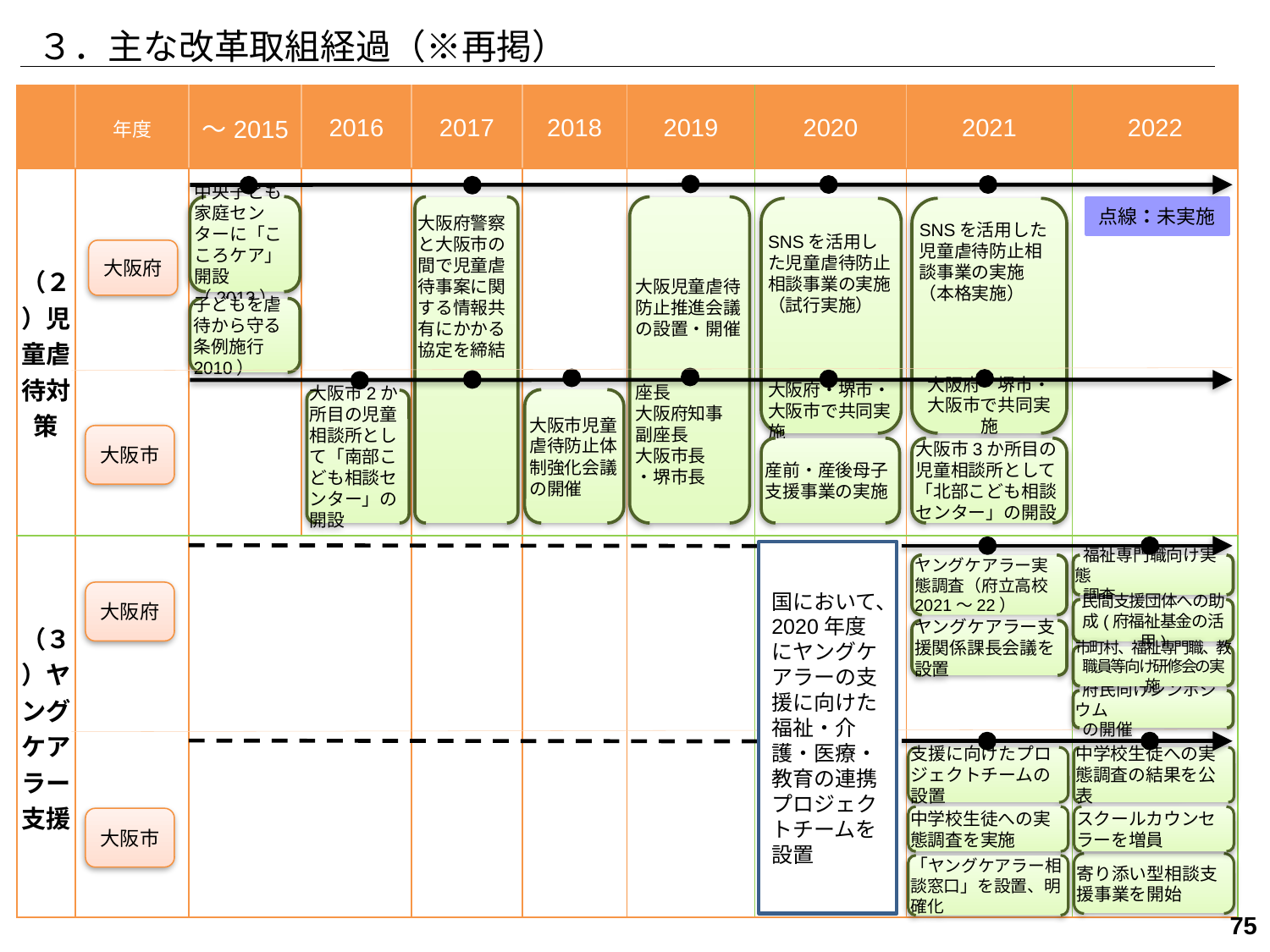

３．主な改革取組経過（※再掲）
|  | 年度 | ～2015 | 2016 | 2017 | 2018 | 2019 | 2020 | 2021 | 2022 |
| --- | --- | --- | --- | --- | --- | --- | --- | --- | --- |
| （２）児童虐待対策 |  |  |  |  |  |  |  |  |  |
| （３）ヤングケアラー支援 |  |  |  |  |  |  |  |  |  |

中央子ども家庭センターに「こころケア」開設（2013）
大阪府警察と大阪市の間で児童虐待事案に関する情報共有にかかる協定を締結

大阪児童虐待防止推進会議の設置・開催

座長
大阪府知事
副座長
大阪市長
・堺市長

SNSを活用した児童虐待防止相談事業の実施（試行実施）

大阪府・堺市・大阪市で共同実施

SNSを活用した児童虐待防止相談事業の実施（本格実施）

大阪府・堺市・大阪市で共同実施

点線：未実施
大阪府
子どもを虐待から守る条例施行2010）

大阪市児童虐待防止体制強化会議の開催
大阪市2か所目の児童相談所として「南部こども相談センター」の開設
大阪市
産前・産後母子支援事業の実施
大阪市3か所目の児童相談所として「北部こども相談センター」の開設

国において、2020年度にヤングケアラーの支援に向けた福祉・介護・医療・教育の連携プロジェクトチームを設置
ヤングケアラー実態調査（府立高校2021～22）
 福祉専門職向け実態
 調査
大阪府
民間支援団体への助成(府福祉基金の活用)
ヤングケアラー支援関係課長会議を設置
市町村、福祉専門職、教職員等向け研修会の実施
 府民向けシンポジウム
 の開催

支援に向けたプロジェクトチームの設置
中学校生徒への実態調査の結果を公表
中学校生徒への実態調査を実施
スクールカウンセラーを増員
大阪市
寄り添い型相談支援事業を開始
「ヤングケアラー相談窓口」を設置、明確化
75